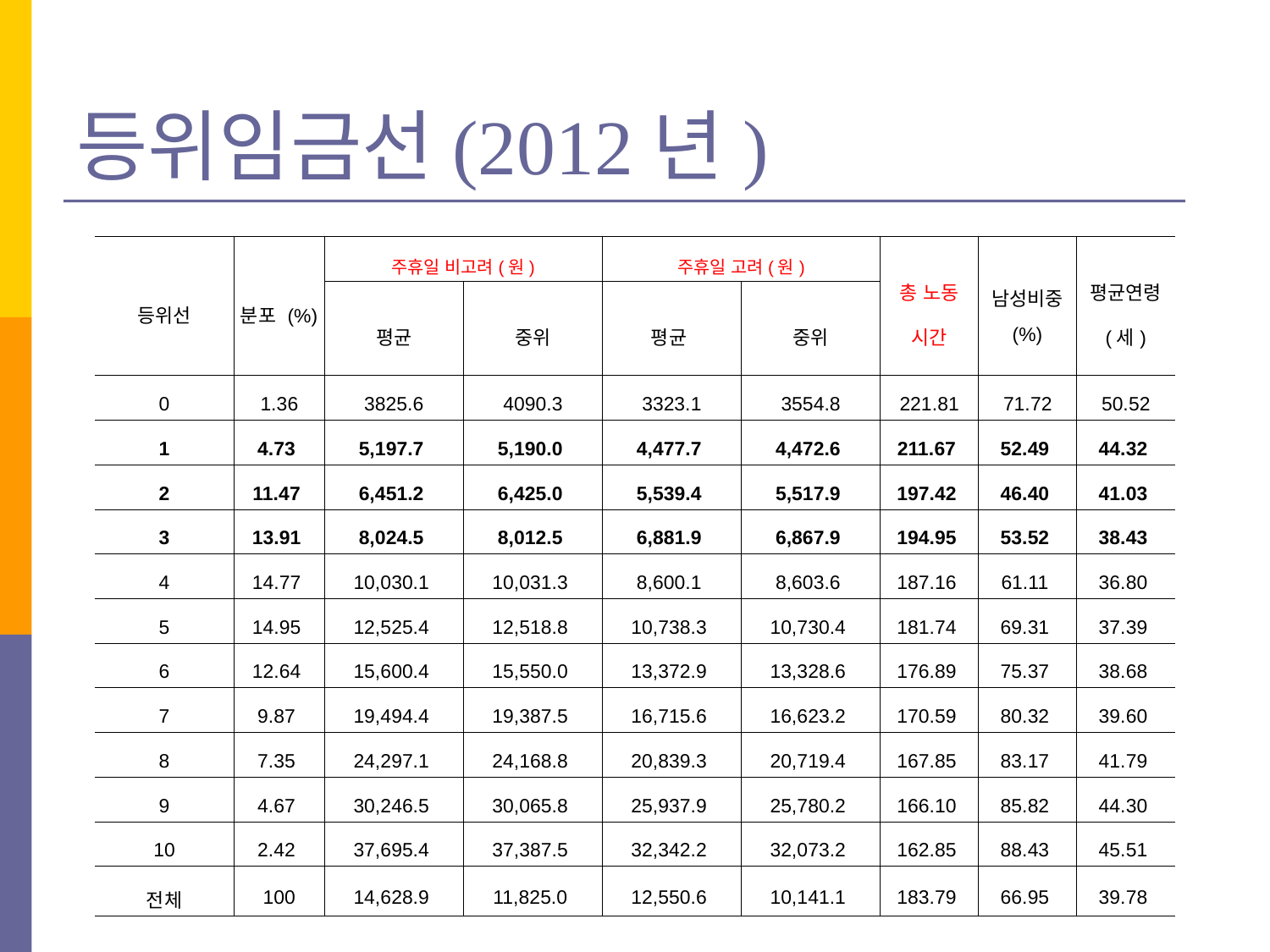

# 등위임금선(2012년)
| 등위선 | 분포 (%) | 주휴일 비고려(원) |  | 주휴일 고려(원) |  | 총 노동 시간 | 남성비중 (%) | 평균연령 (세) |
| --- | --- | --- | --- | --- | --- | --- | --- | --- |
|  |  | 평균 | 중위 | 평균 | 중위 |  |  |  |
| 0 | 1.36 | 3825.6 | 4090.3 | 3323.1 | 3554.8 | 221.81 | 71.72 | 50.52 |
| 1 | 4.73 | 5,197.7 | 5,190.0 | 4,477.7 | 4,472.6 | 211.67 | 52.49 | 44.32 |
| 2 | 11.47 | 6,451.2 | 6,425.0 | 5,539.4 | 5,517.9 | 197.42 | 46.40 | 41.03 |
| 3 | 13.91 | 8,024.5 | 8,012.5 | 6,881.9 | 6,867.9 | 194.95 | 53.52 | 38.43 |
| 4 | 14.77 | 10,030.1 | 10,031.3 | 8,600.1 | 8,603.6 | 187.16 | 61.11 | 36.80 |
| 5 | 14.95 | 12,525.4 | 12,518.8 | 10,738.3 | 10,730.4 | 181.74 | 69.31 | 37.39 |
| 6 | 12.64 | 15,600.4 | 15,550.0 | 13,372.9 | 13,328.6 | 176.89 | 75.37 | 38.68 |
| 7 | 9.87 | 19,494.4 | 19,387.5 | 16,715.6 | 16,623.2 | 170.59 | 80.32 | 39.60 |
| 8 | 7.35 | 24,297.1 | 24,168.8 | 20,839.3 | 20,719.4 | 167.85 | 83.17 | 41.79 |
| 9 | 4.67 | 30,246.5 | 30,065.8 | 25,937.9 | 25,780.2 | 166.10 | 85.82 | 44.30 |
| 10 | 2.42 | 37,695.4 | 37,387.5 | 32,342.2 | 32,073.2 | 162.85 | 88.43 | 45.51 |
| 전체 | 100 | 14,628.9 | 11,825.0 | 12,550.6 | 10,141.1 | 183.79 | 66.95 | 39.78 |